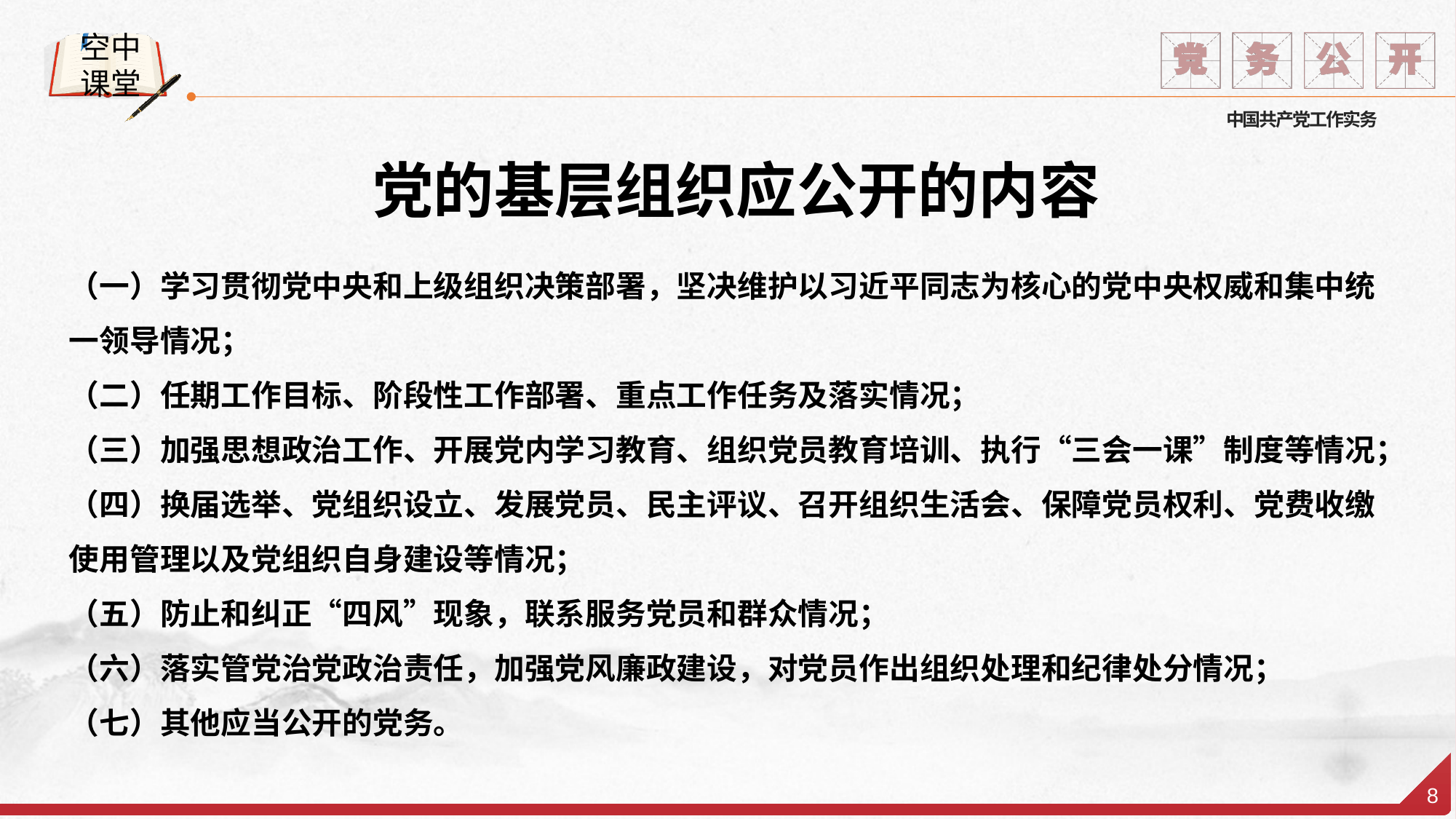

党的基层组织应公开的内容
（一）学习贯彻党中央和上级组织决策部署，坚决维护以习近平同志为核心的党中央权威和集中统一领导情况；
（二）任期工作目标、阶段性工作部署、重点工作任务及落实情况；
（三）加强思想政治工作、开展党内学习教育、组织党员教育培训、执行“三会一课”制度等情况；
（四）换届选举、党组织设立、发展党员、民主评议、召开组织生活会、保障党员权利、党费收缴使用管理以及党组织自身建设等情况；
（五）防止和纠正“四风”现象，联系服务党员和群众情况；
（六）落实管党治党政治责任，加强党风廉政建设，对党员作出组织处理和纪律处分情况；
（七）其他应当公开的党务。